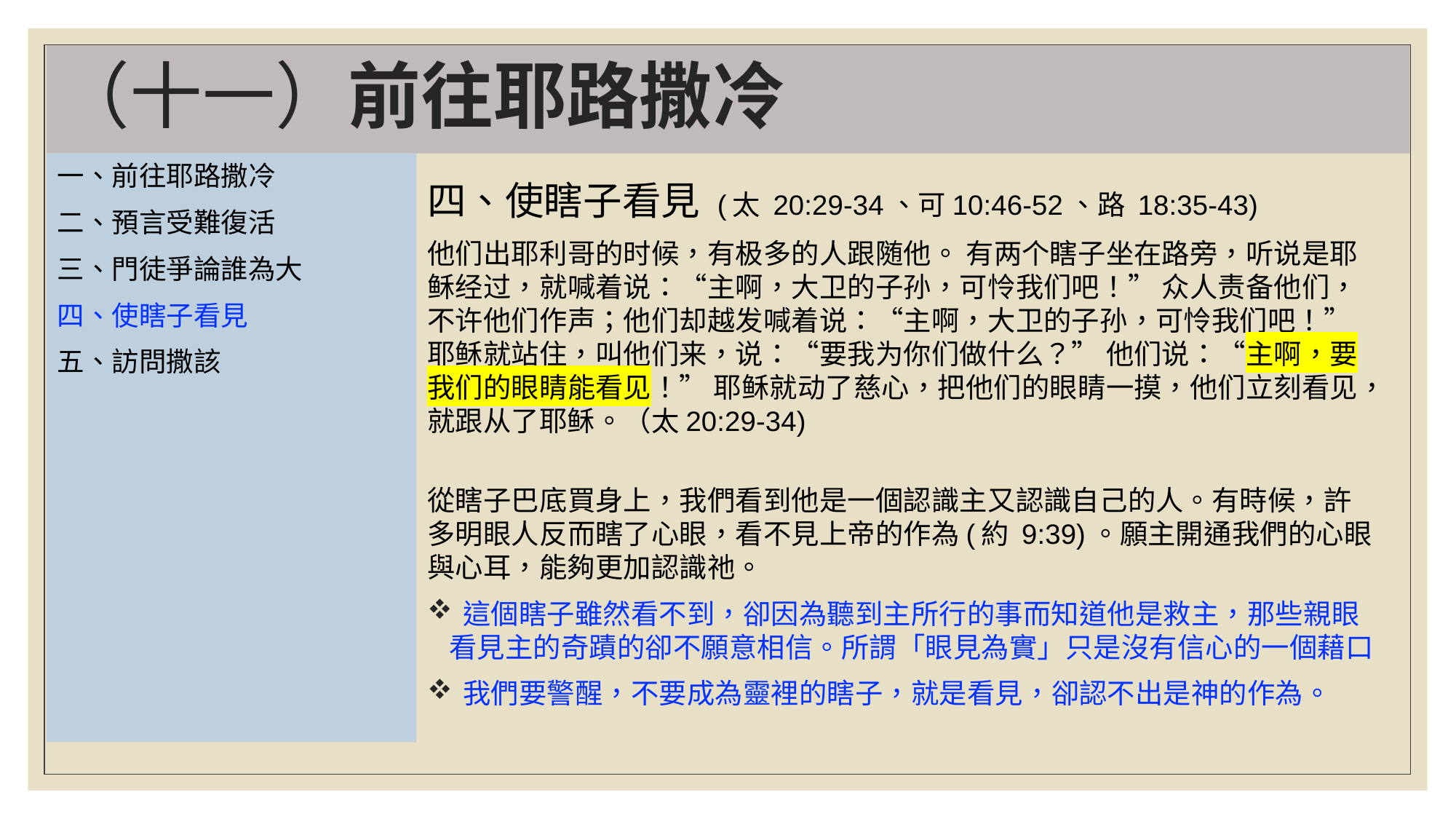

# （十一）前往耶路撒冷
一、前往耶路撒冷
二、預言受難復活
三、門徒爭論誰為大
四、使瞎子看見
五、訪問撒該

四、使瞎子看見 (太 20:29-34、可10:46-52、路 18:35-43)
他们出耶利哥的时候，有极多的人跟随他。 有两个瞎子坐在路旁，听说是耶稣经过，就喊着说：“主啊，大卫的子孙，可怜我们吧！” 众人责备他们，不许他们作声；他们却越发喊着说：“主啊，大卫的子孙，可怜我们吧！” 耶稣就站住，叫他们来，说：“要我为你们做什么？” 他们说：“主啊，要我们的眼睛能看见！” 耶稣就动了慈心，把他们的眼睛一摸，他们立刻看见，就跟从了耶稣。（太20:29-34)
從瞎子巴底買身上，我們看到他是一個認識主又認識自己的人。有時候，許多明眼人反而瞎了心眼，看不見上帝的作為(約 9:39)。願主開通我們的心眼與心耳，能夠更加認識祂。
 這個瞎子雖然看不到，卻因為聽到主所行的事而知道他是救主，那些親眼看見主的奇蹟的卻不願意相信。所謂「眼見為實」只是沒有信心的一個藉口
 我們要警醒，不要成為靈裡的瞎子，就是看見，卻認不出是神的作為。